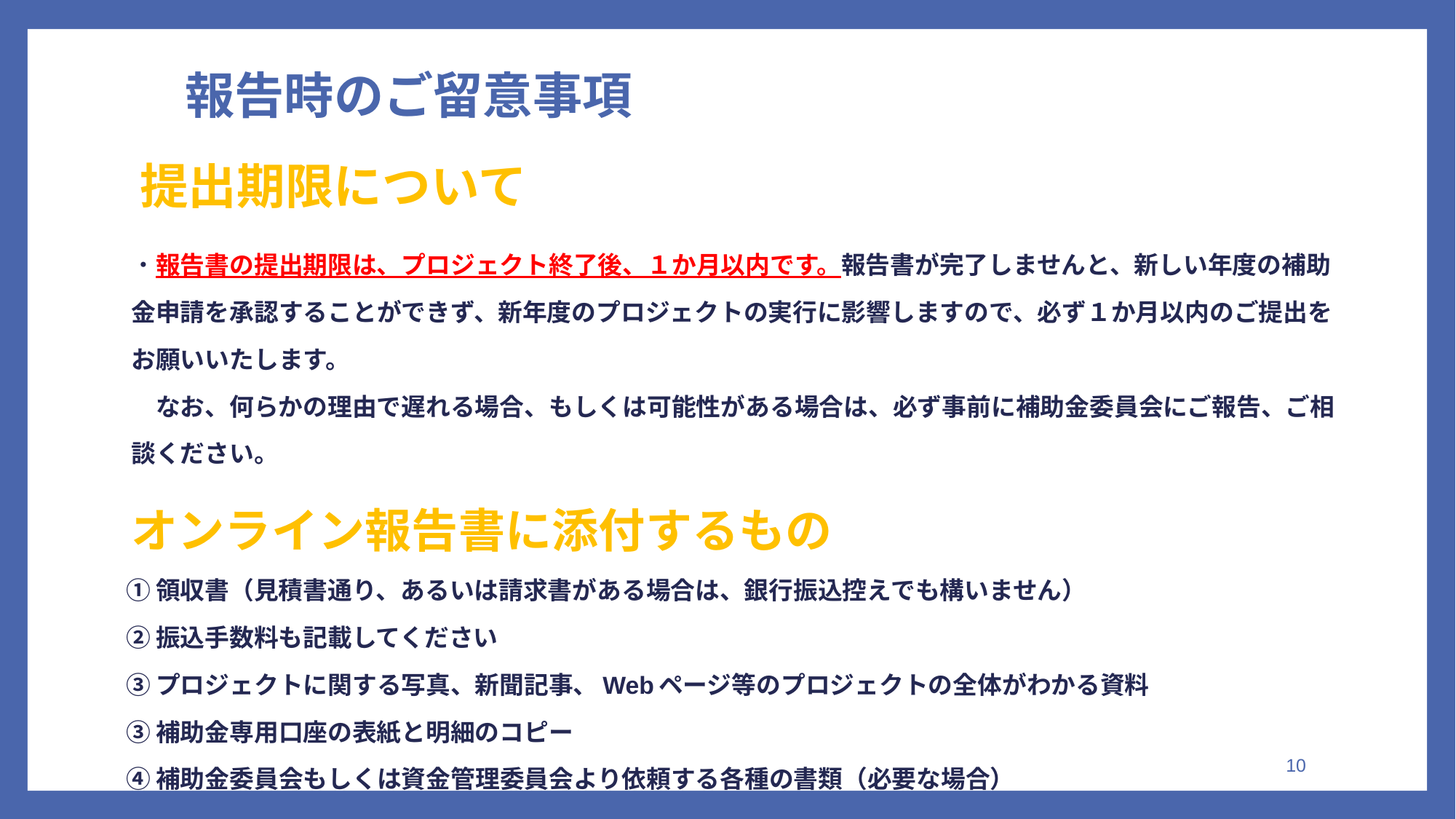

# 報告時のご留意事項
提出期限について
・報告書の提出期限は、プロジェクト終了後、１か月以内です。報告書が完了しませんと、新しい年度の補助金申請を承認することができず、新年度のプロジェクトの実行に影響しますので、必ず１か月以内のご提出をお願いいたします。
　なお、何らかの理由で遅れる場合、もしくは可能性がある場合は、必ず事前に補助金委員会にご報告、ご相談ください。
オンライン報告書に添付するもの
 ①領収書（見積書通り、あるいは請求書がある場合は、銀行振込控えでも構いません）
 ②振込手数料も記載してください
 ③プロジェクトに関する写真、新聞記事、Webページ等のプロジェクトの全体がわかる資料
 ③補助金専用口座の表紙と明細のコピー
 ④補助金委員会もしくは資金管理委員会より依頼する各種の書類（必要な場合）

10